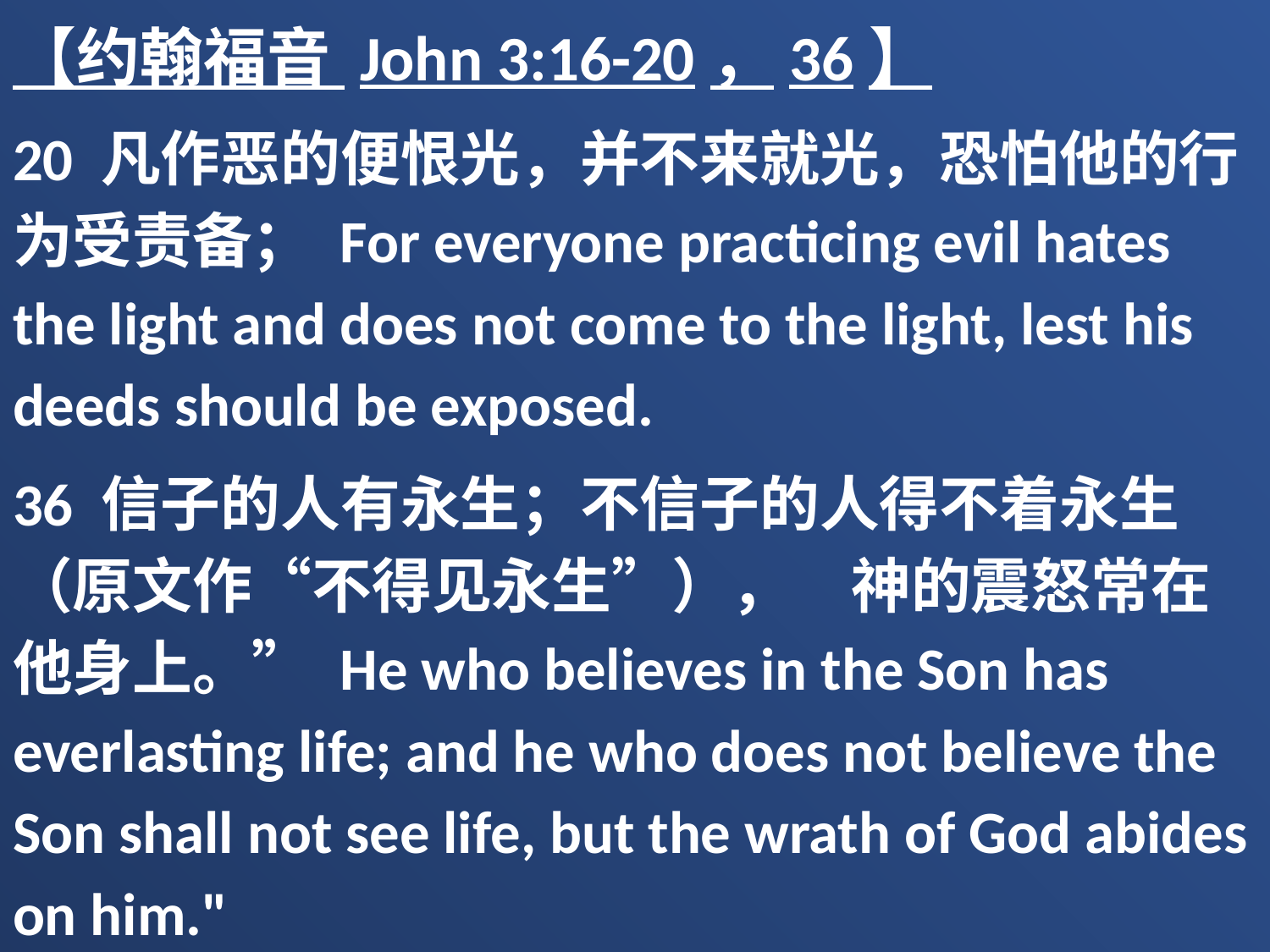

【约翰福音 John 3:16-20，36】
20 凡作恶的便恨光，并不来就光，恐怕他的行为受责备； For everyone practicing evil hates the light and does not come to the light, lest his deeds should be exposed.
36 信子的人有永生；不信子的人得不着永生（原文作“不得见永生”），　神的震怒常在他身上。” He who believes in the Son has everlasting life; and he who does not believe the Son shall not see life, but the wrath of God abides on him."